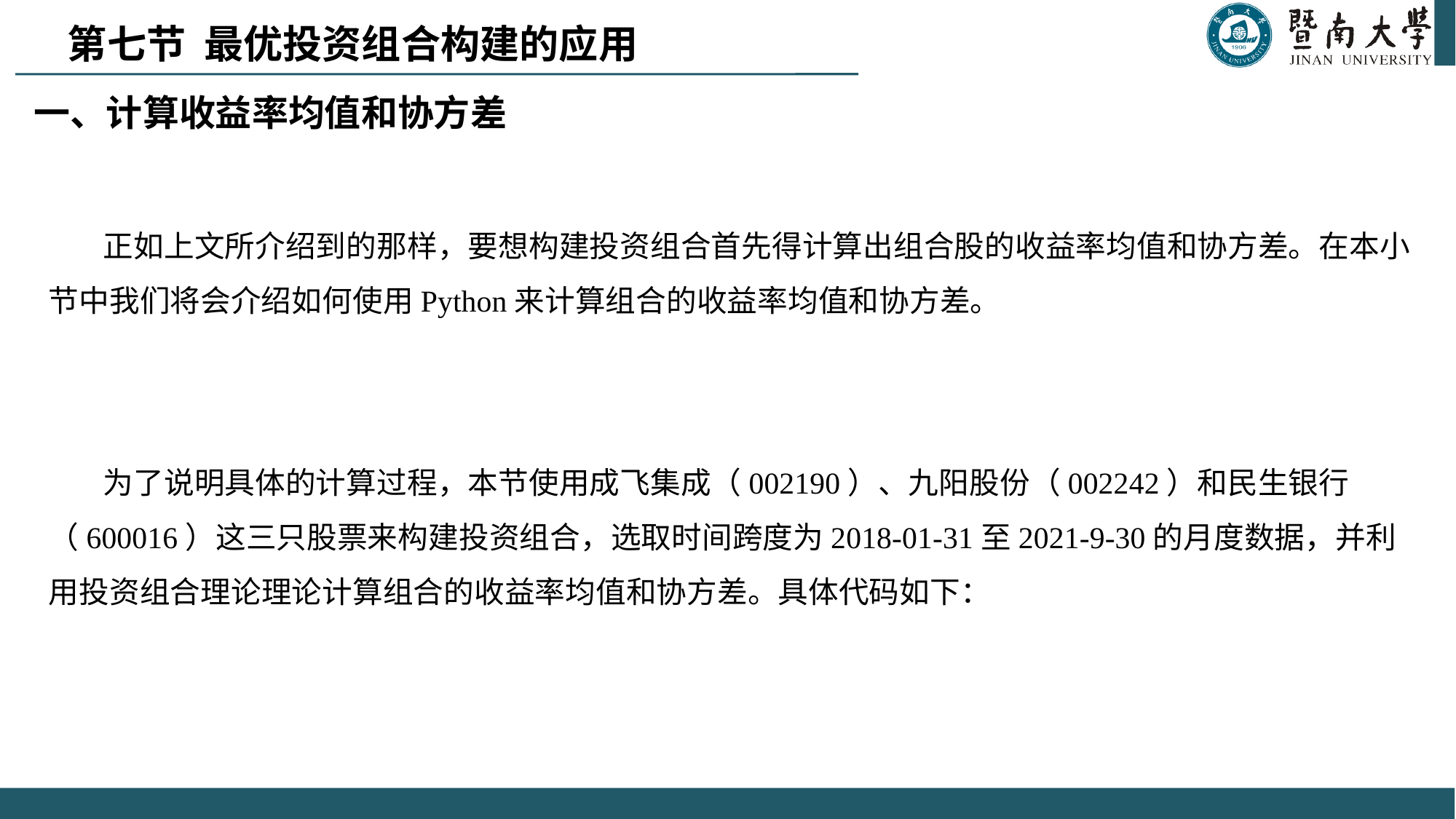

第七节  最优投资组合构建的应用
# 一、计算收益率均值和协方差
正如上文所介绍到的那样，要想构建投资组合首先得计算出组合股的收益率均值和协方差。在本小节中我们将会介绍如何使用Python来计算组合的收益率均值和协方差。

为了说明具体的计算过程，本节使用成飞集成（002190）、九阳股份（002242）和民生银行（600016）这三只股票来构建投资组合，选取时间跨度为2018-01-31至2021-9-30的月度数据，并利用投资组合理论理论计算组合的收益率均值和协方差。具体代码如下：